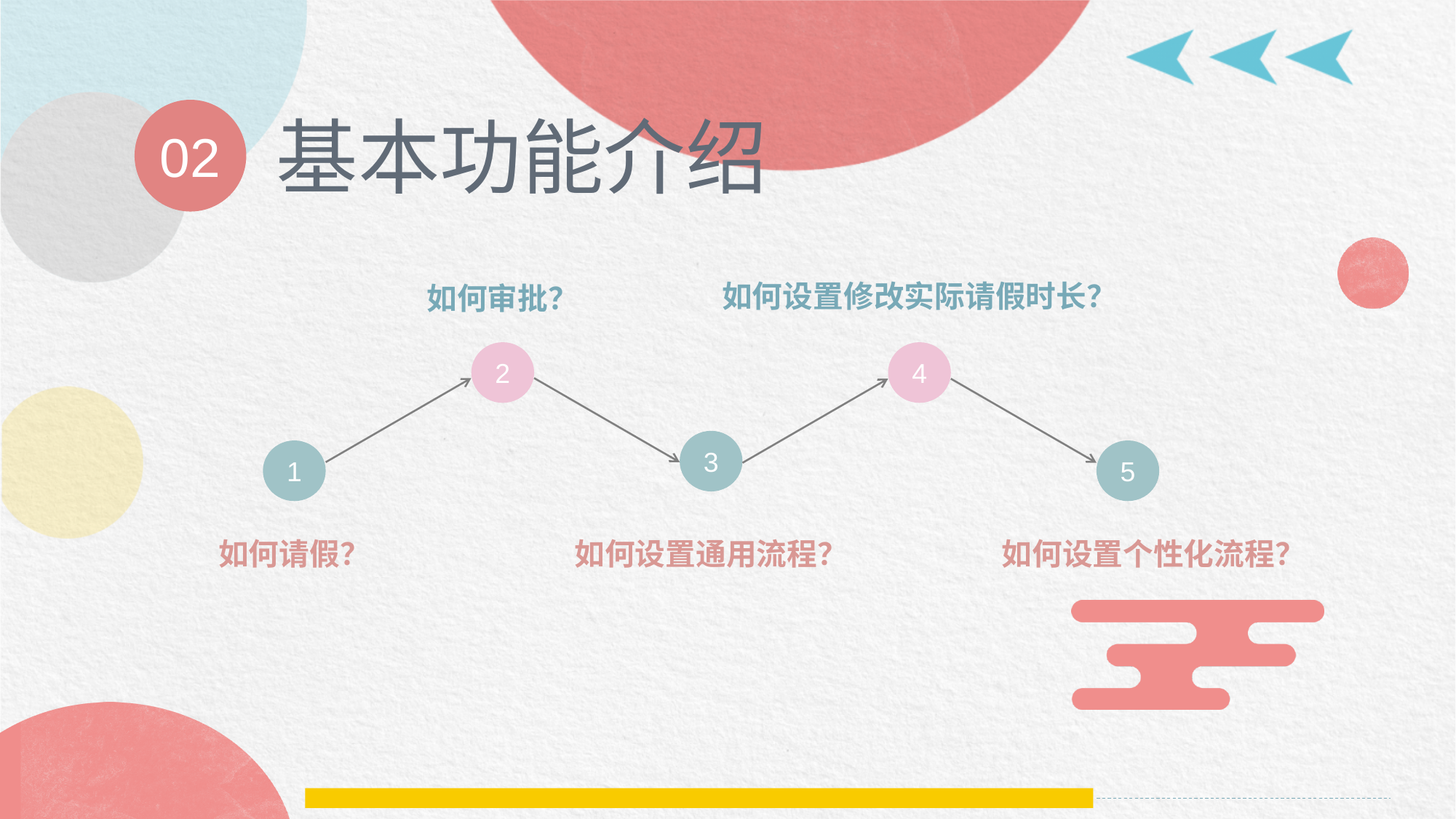

02
基本功能介绍
如何设置修改实际请假时长？
如何审批？
2
4
3
1
5
如何请假？
如何设置通用流程？
如何设置个性化流程？